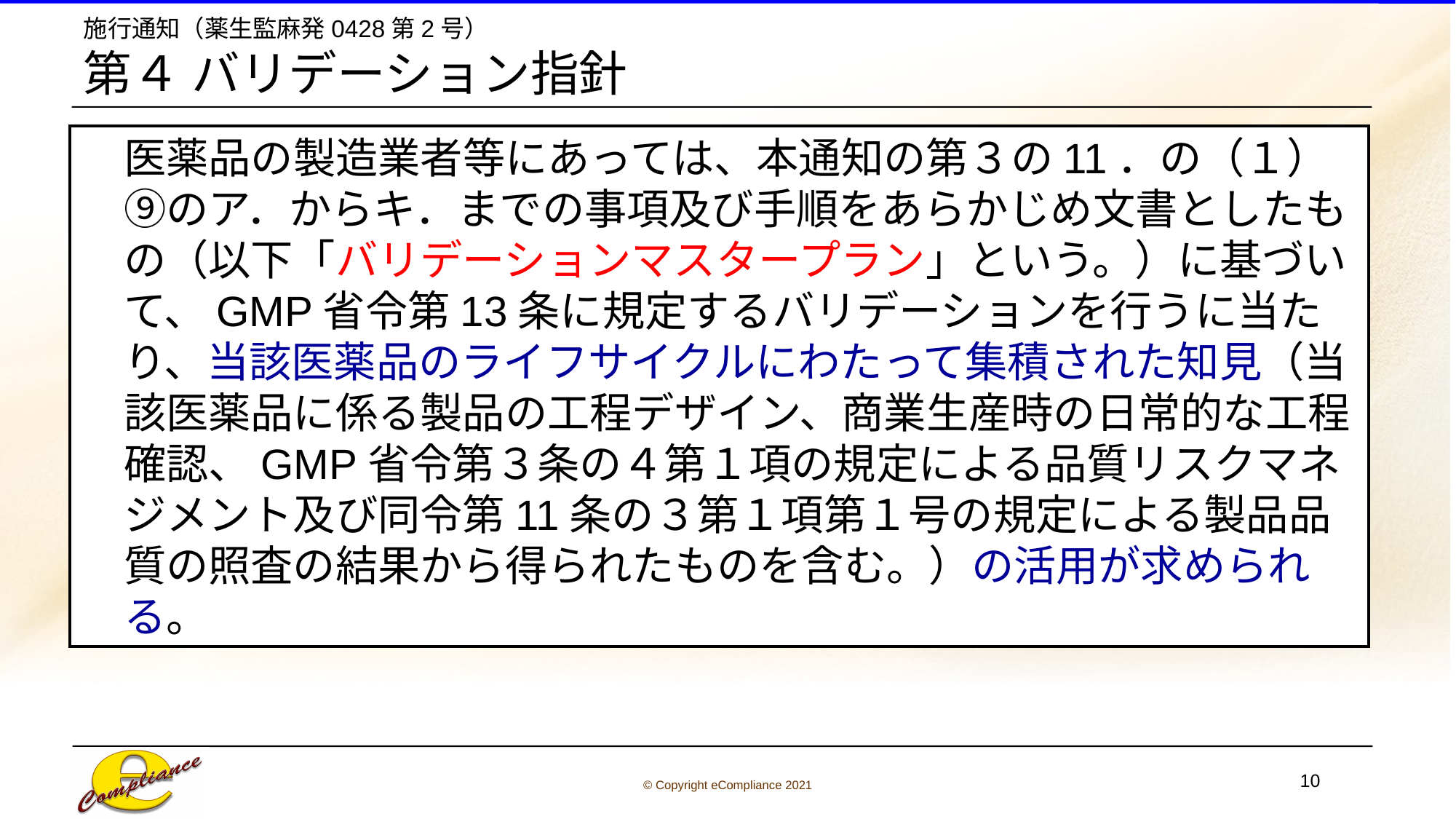

# 施行通知（薬生監麻発0428第2号） 第４ バリデーション指針
医薬品の製造業者等にあっては、本通知の第３の11．の（１）⑨のア．からキ．までの事項及び手順をあらかじめ文書としたもの（以下「バリデーションマスタープラン」という。）に基づいて、GMP省令第13条に規定するバリデーションを行うに当たり、当該医薬品のライフサイクルにわたって集積された知見（当該医薬品に係る製品の工程デザイン、商業生産時の日常的な工程確認、GMP省令第３条の４第１項の規定による品質リスクマネジメント及び同令第11条の３第１項第１号の規定による製品品質の照査の結果から得られたものを含む。）の活用が求められる。